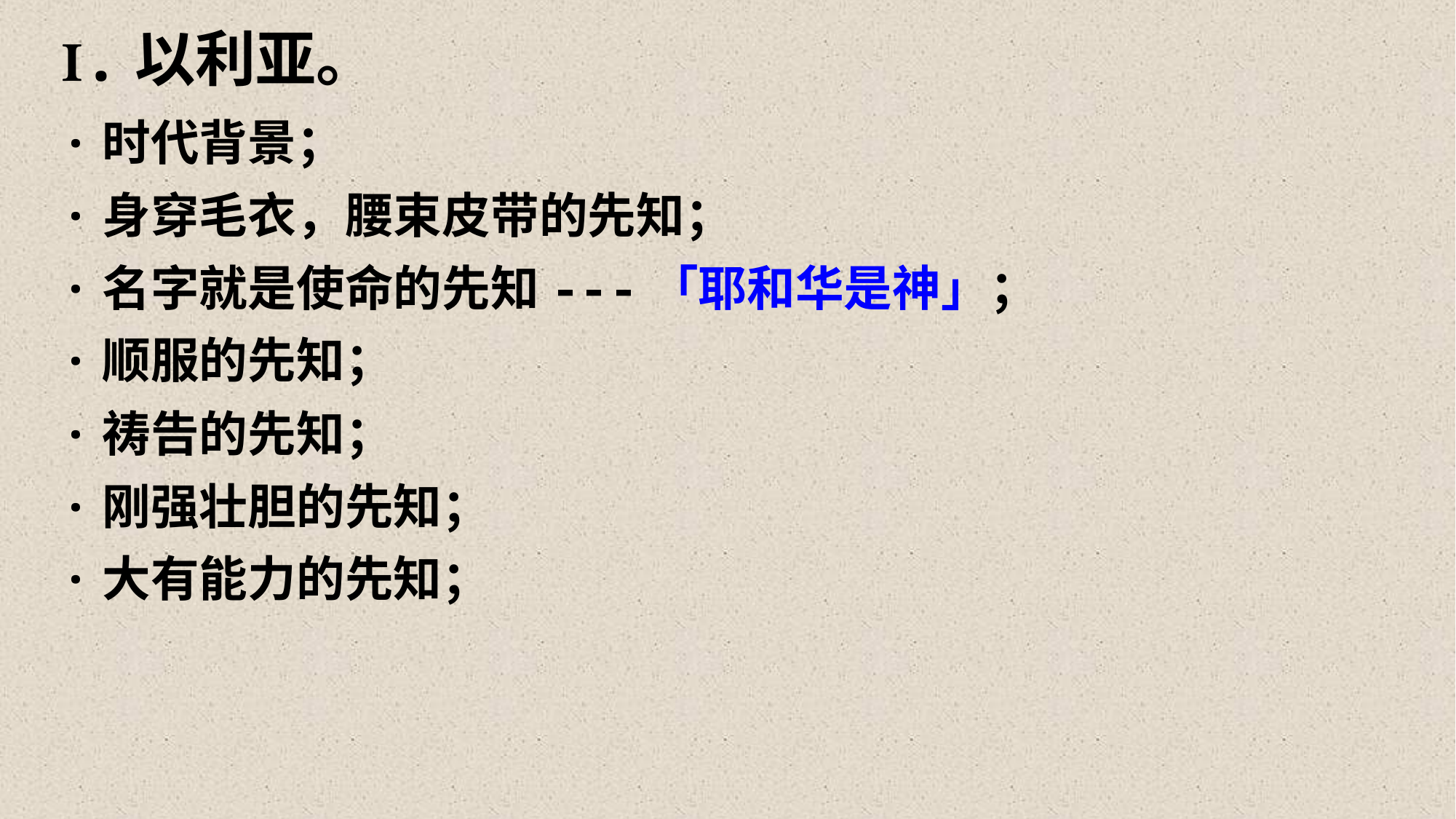

Ⅰ.以利亚。
·时代背景；
·身穿毛衣，腰束皮带的先知；
·名字就是使命的先知---「耶和华是神」；
·顺服的先知；
·祷告的先知；
·刚强壮胆的先知；
·大有能力的先知；